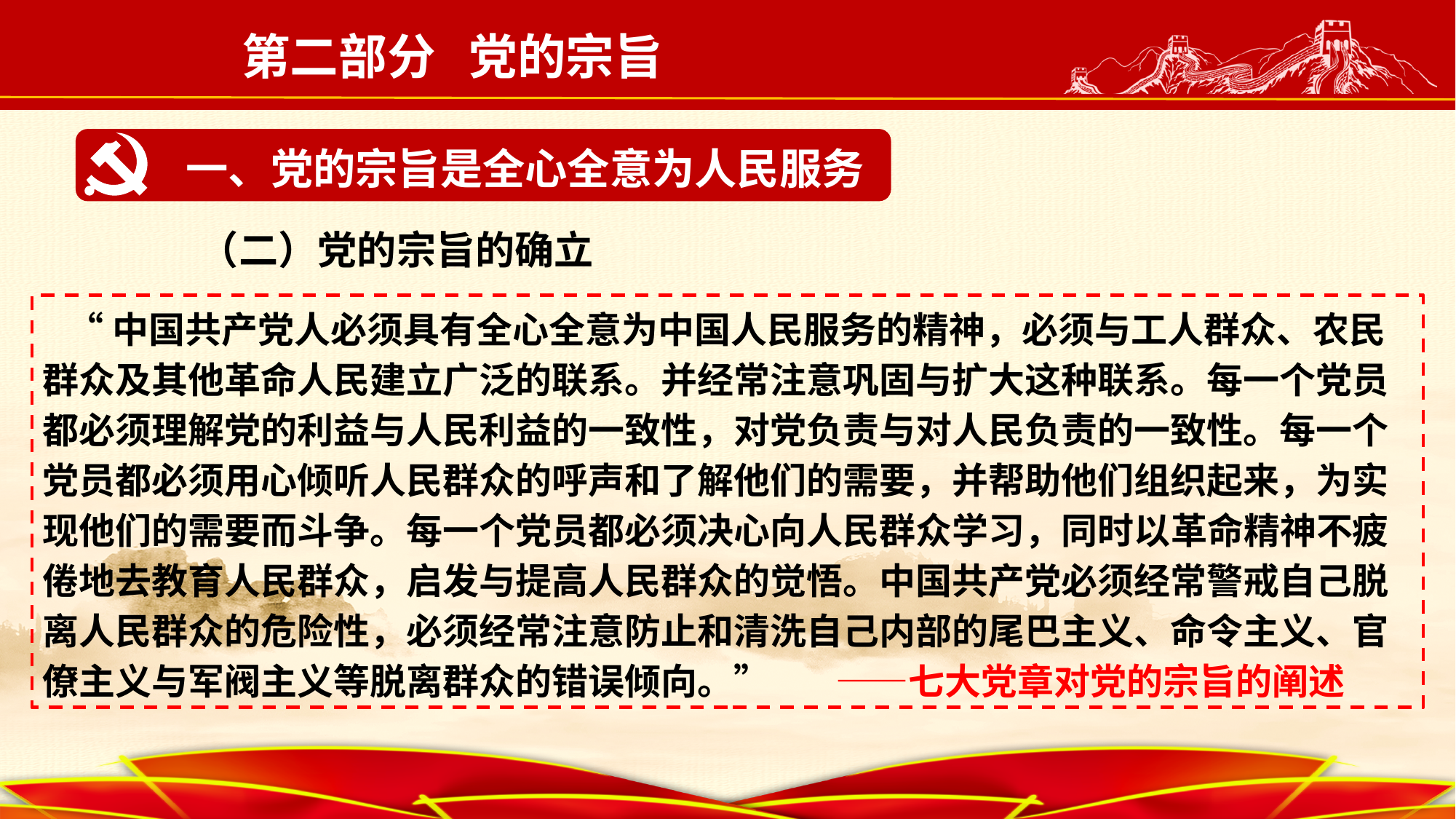

第二部分   党的宗旨

一、党的宗旨是全心全意为人民服务
（二）党的宗旨的确立
   “中国共产党人必须具有全心全意为中国人民服务的精神，必须与工人群众、农民群众及其他革命人民建立广泛的联系。并经常注意巩固与扩大这种联系。每一个党员都必须理解党的利益与人民利益的一致性，对党负责与对人民负责的一致性。每一个党员都必须用心倾听人民群众的呼声和了解他们的需要，并帮助他们组织起来，为实现他们的需要而斗争。每一个党员都必须决心向人民群众学习，同时以革命精神不疲倦地去教育人民群众，启发与提高人民群众的觉悟。中国共产党必须经常警戒自己脱离人民群众的危险性，必须经常注意防止和清洗自己内部的尾巴主义、命令主义、官僚主义与军阀主义等脱离群众的错误倾向。”        ——七大党章对党的宗旨的阐述